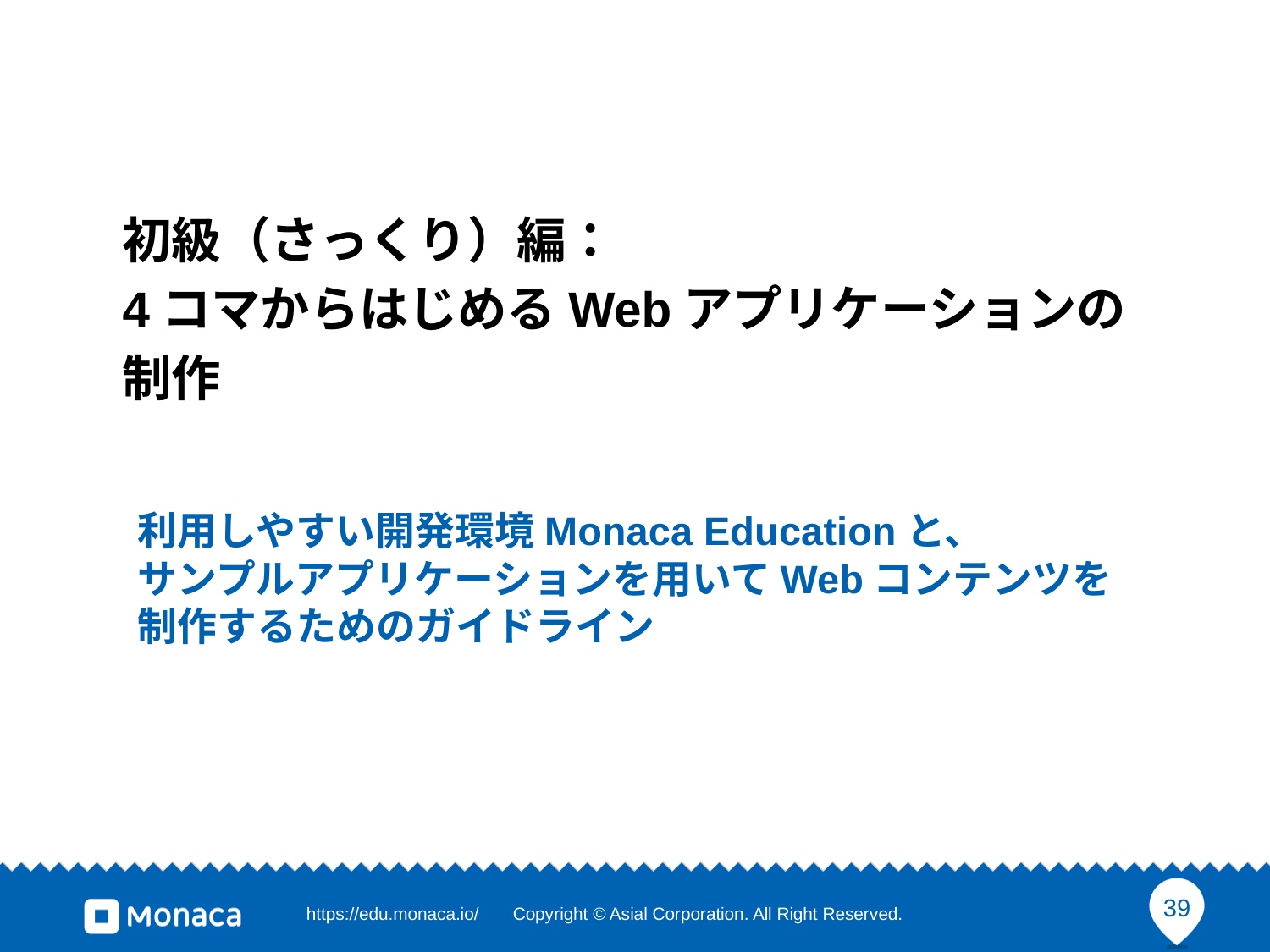

# 初級（さっくり）編： 4コマからはじめるWebアプリケーションの制作
利用しやすい開発環境Monaca Educationと、
サンプルアプリケーションを用いてWebコンテンツを
制作するためのガイドライン